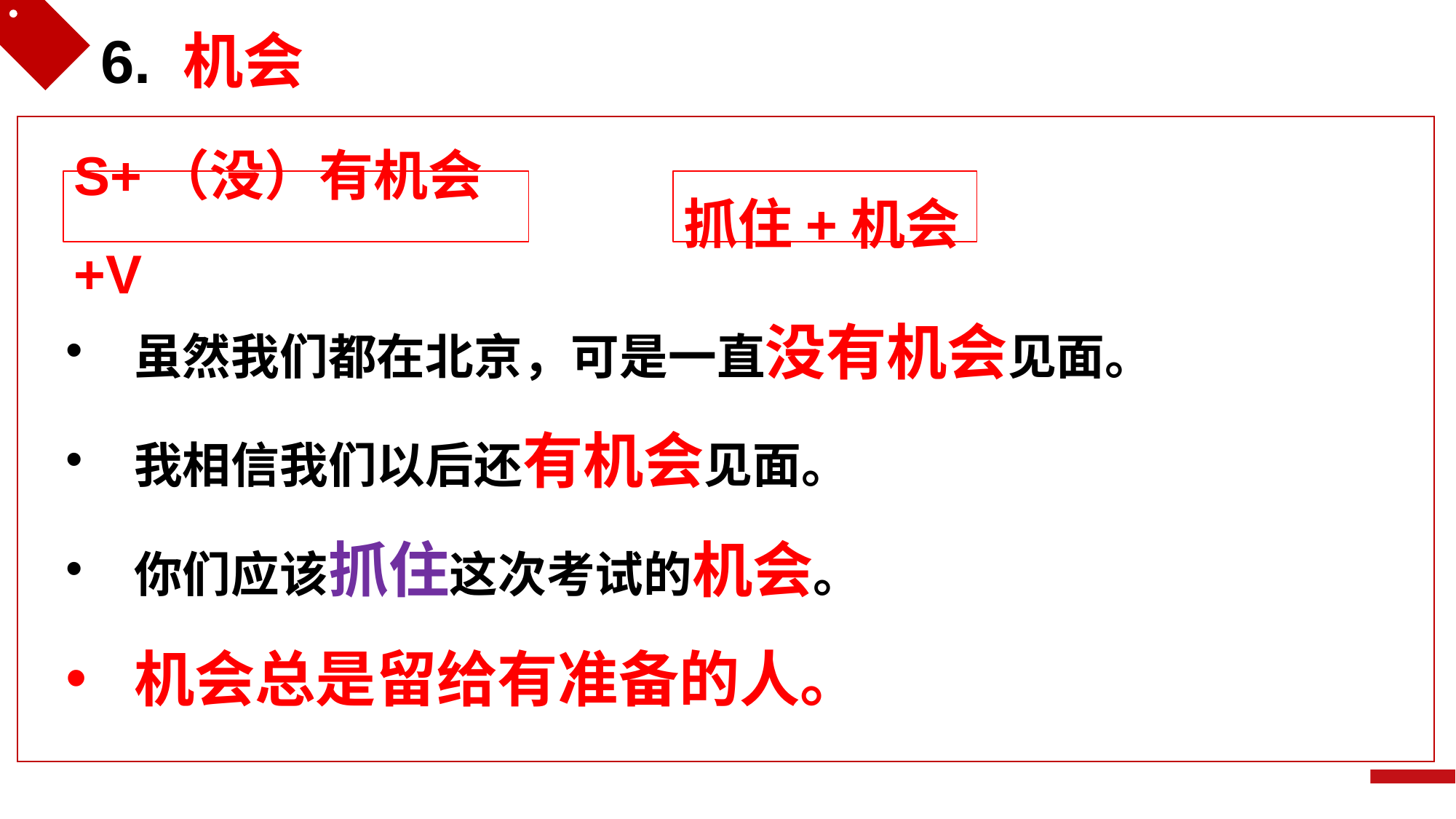

6. 机会

S+（没）有机会+V
抓住+机会
虽然我们都在北京，可是一直没有机会见面。
我相信我们以后还有机会见面。
你们应该抓住这次考试的机会。
机会总是留给有准备的人。